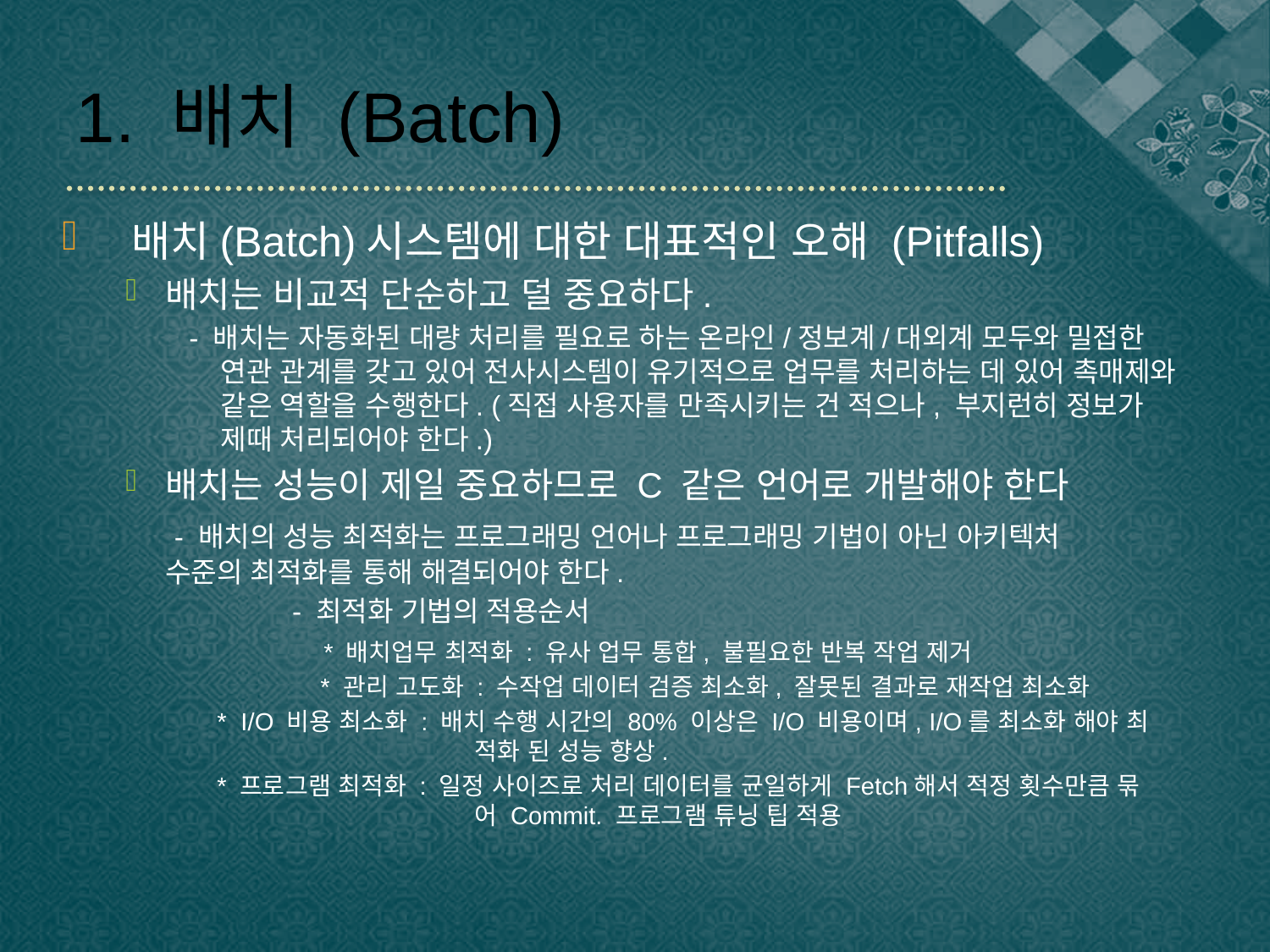

# 1. 배치 (Batch)
 배치(Batch)시스템에 대한 대표적인 오해 (Pitfalls)
배치는 비교적 단순하고 덜 중요하다.
- 배치는 자동화된 대량 처리를 필요로 하는 온라인/정보계/대외계 모두와 밀접한 연관 관계를 갖고 있어 전사시스템이 유기적으로 업무를 처리하는 데 있어 촉매제와 같은 역할을 수행한다. (직접 사용자를 만족시키는 건 적으나, 부지런히 정보가 제때 처리되어야 한다.)
배치는 성능이 제일 중요하므로 C 같은 언어로 개발해야 한다
     - 배치의 성능 최적화는 프로그래밍 언어나 프로그래밍 기법이 아닌 아키텍처            	  수준의 최적화를 통해 해결되어야 한다.
		- 최적화 기법의 적용순서
		    * 배치업무 최적화 : 유사 업무 통합, 불필요한 반복 작업 제거
		    * 관리 고도화 : 수작업 데이터 검증 최소화, 잘못된 결과로 재작업 최소화
    *  I/O 비용 최소화 : 배치 수행 시간의 80% 이상은 I/O 비용이며, I/O를 최소화 해야 최		적화 된 성능 향상.
    * 프로그램 최적화 : 일정 사이즈로 처리 데이터를 균일하게 Fetch해서 적정 횟수만큼 묶		어 Commit. 프로그램 튜닝 팁 적용